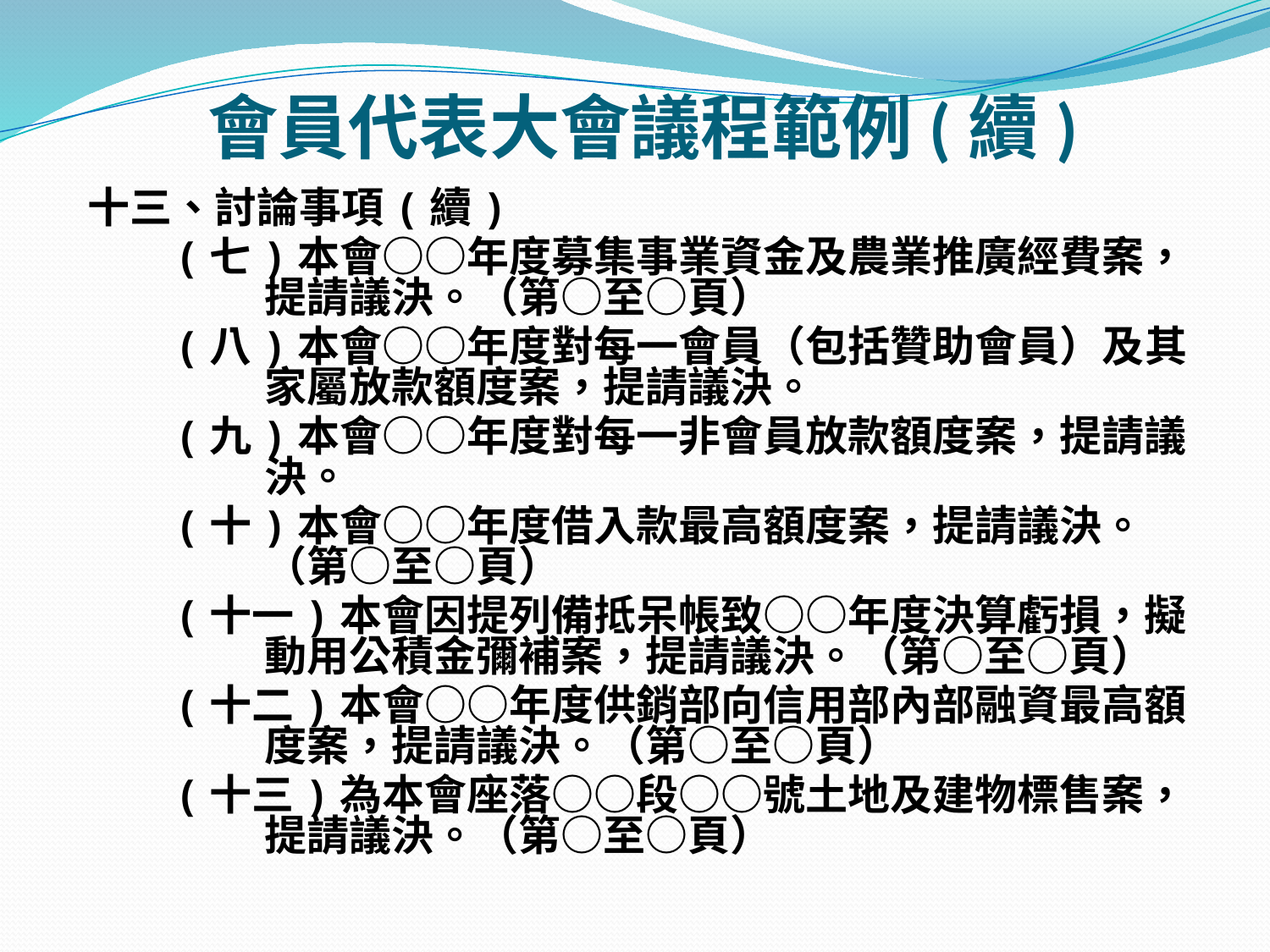

# 會員代表大會議程範例(續)
十三、討論事項(續)
(七)本會○○年度募集事業資金及農業推廣經費案，提請議決。（第○至○頁）
(八)本會○○年度對每一會員（包括贊助會員）及其家屬放款額度案，提請議決。
(九)本會○○年度對每一非會員放款額度案，提請議決。
(十)本會○○年度借入款最高額度案，提請議決。（第○至○頁）
(十一)本會因提列備抵呆帳致○○年度決算虧損，擬動用公積金彌補案，提請議決。（第○至○頁）
(十二)本會○○年度供銷部向信用部內部融資最高額度案，提請議決。（第○至○頁）
(十三)為本會座落○○段○○號土地及建物標售案，提請議決。（第○至○頁）